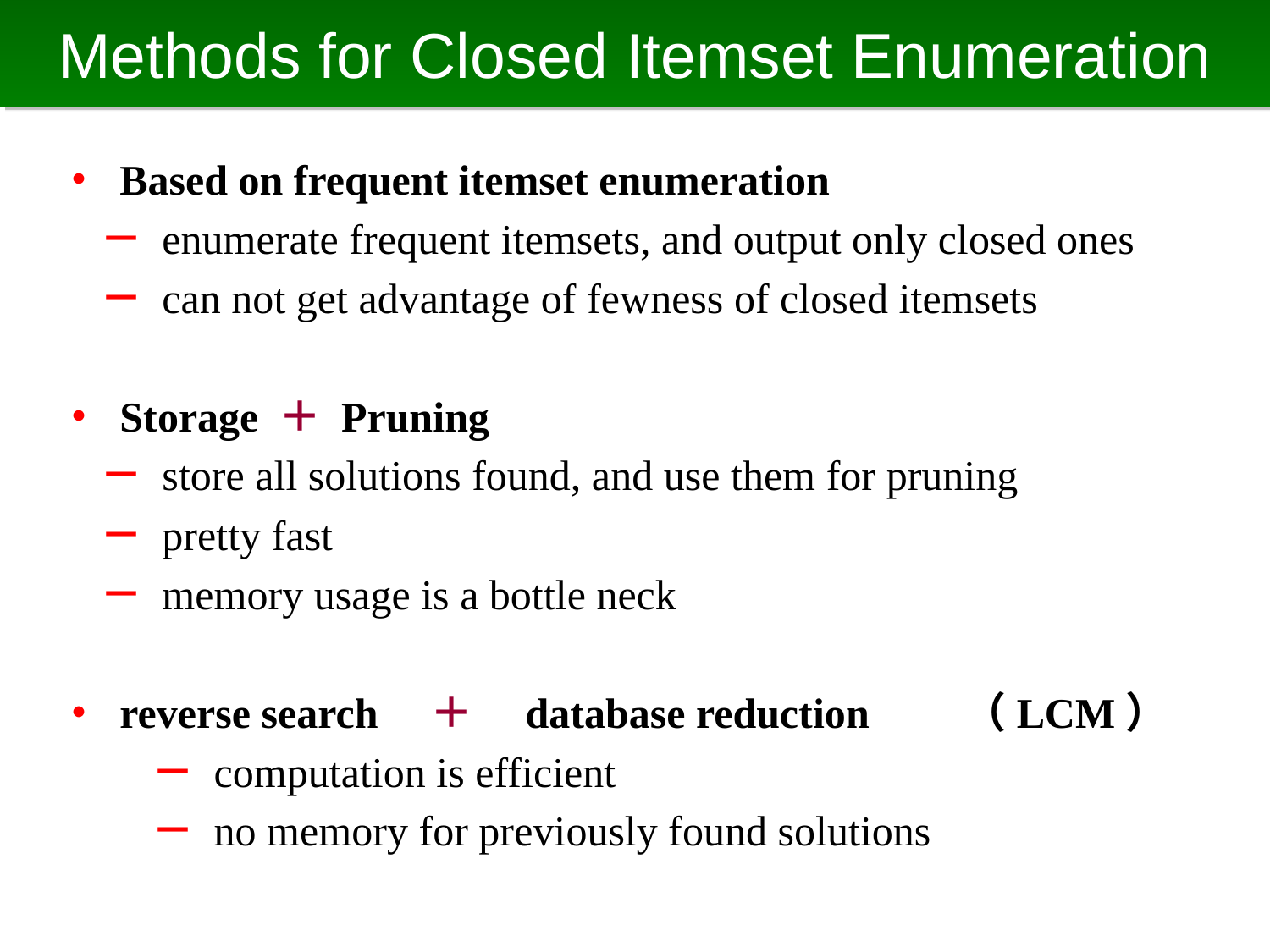

# Methods for Closed Itemset Enumeration
・ Based on frequent itemset enumeration
　－ enumerate frequent itemsets, and output only closed ones
　－ can not get advantage of fewness of closed itemsets

・ Storage ＋ Pruning
　－ store all solutions found, and use them for pruning
　－ pretty fast
　－ memory usage is a bottle neck

・ reverse search　＋　database reduction　　（LCM）
　　 － computation is efficient
　　 － no memory for previously found solutions